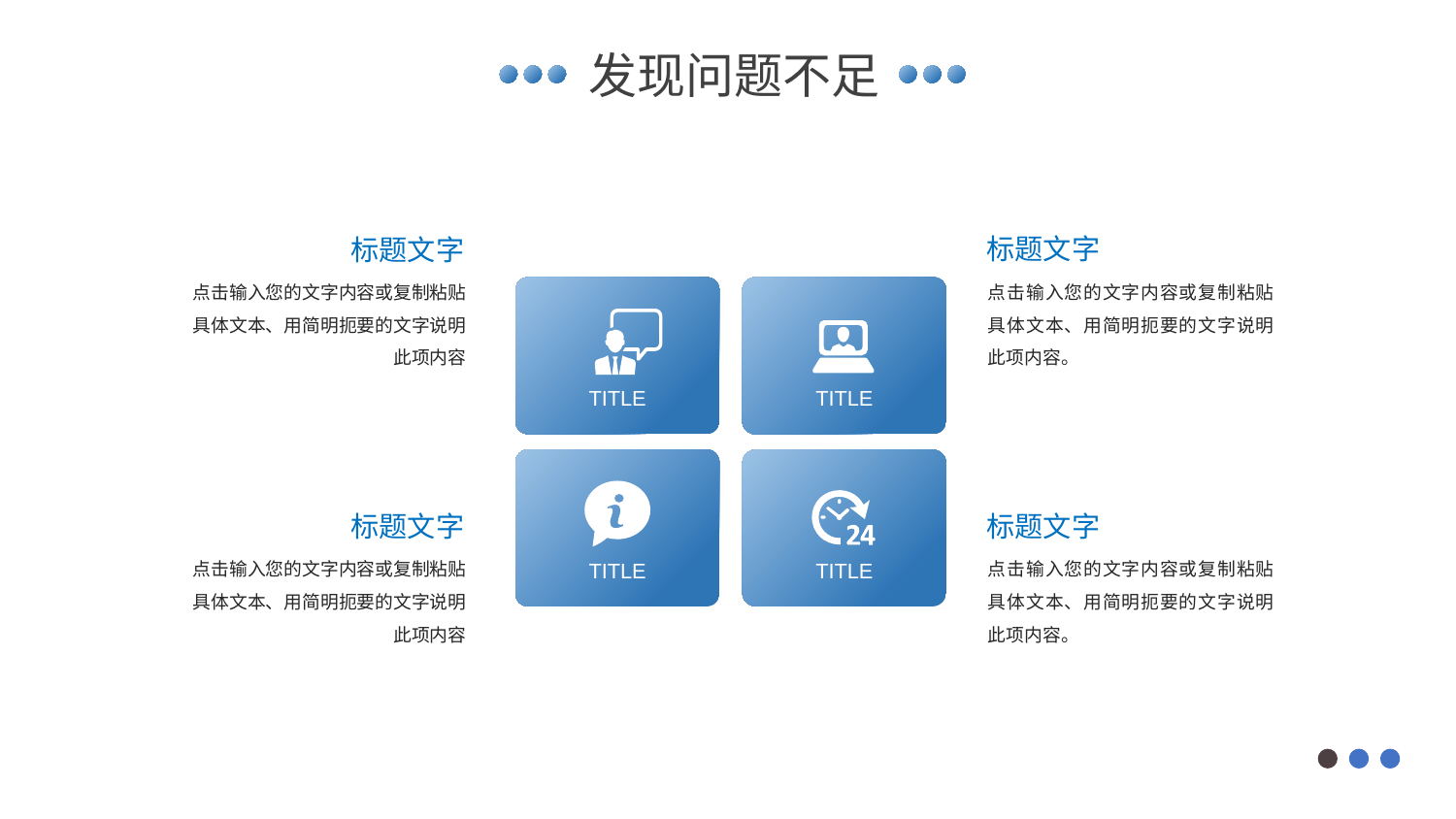

发现问题不足

标题文字
标题文字
点击输入您的文字内容或复制粘贴具体文本、用简明扼要的文字说明此项内容
点击输入您的文字内容或复制粘贴具体文本、用简明扼要的文字说明此项内容。

TITLE
TITLE

标题文字
标题文字
点击输入您的文字内容或复制粘贴具体文本、用简明扼要的文字说明此项内容
点击输入您的文字内容或复制粘贴具体文本、用简明扼要的文字说明此项内容。
TITLE
TITLE